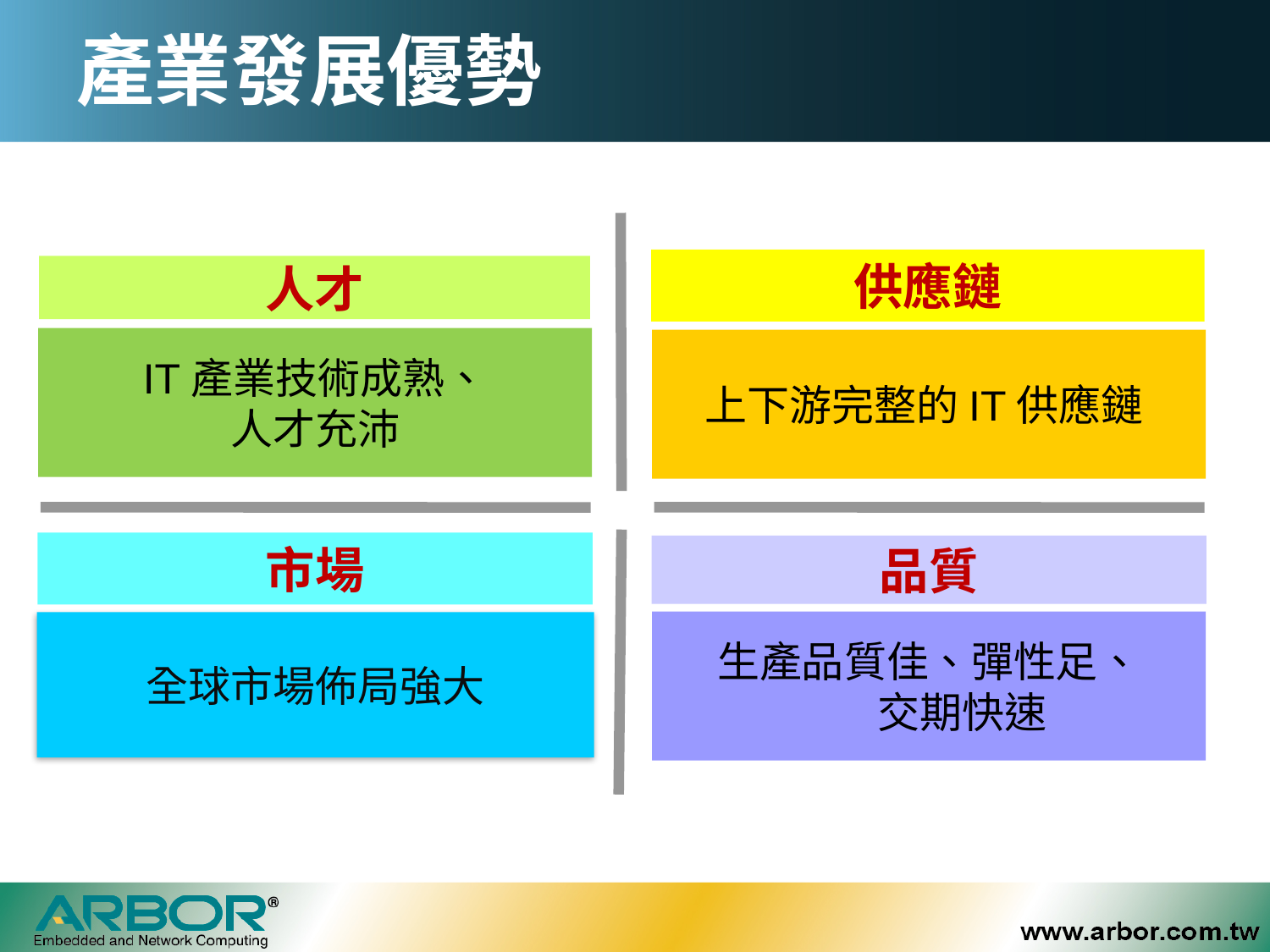

# 產業發展優勢

供應鏈
人才
IT產業技術成熟、
人才充沛
上下游完整的IT供應鏈

市場
品質
生產品質佳、彈性足、
      交期快速
全球市場佈局強大
15